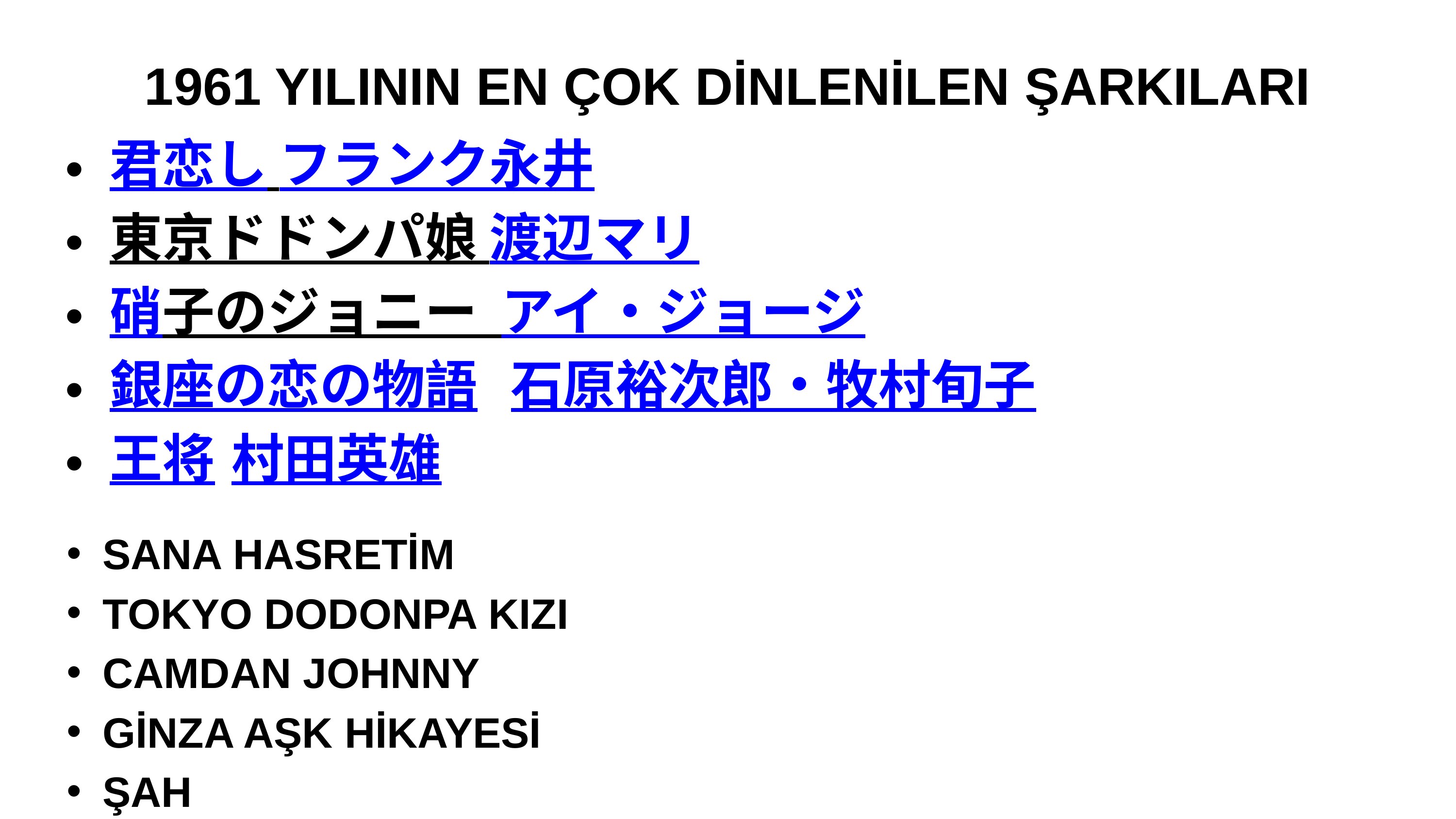

1961 YILININ EN ÇOK DİNLENİLEN ŞARKILARI
君恋し フランク永井
東京ドドンパ娘 渡辺マリ
硝子のジョニー  アイ・ジョージ
銀座の恋の物語  石原裕次郎・牧村旬子
王将 村田英雄
SANA HASRETİM
TOKYO DODONPA KIZI
CAMDAN JOHNNY
GİNZA AŞK HİKAYESİ
ŞAH